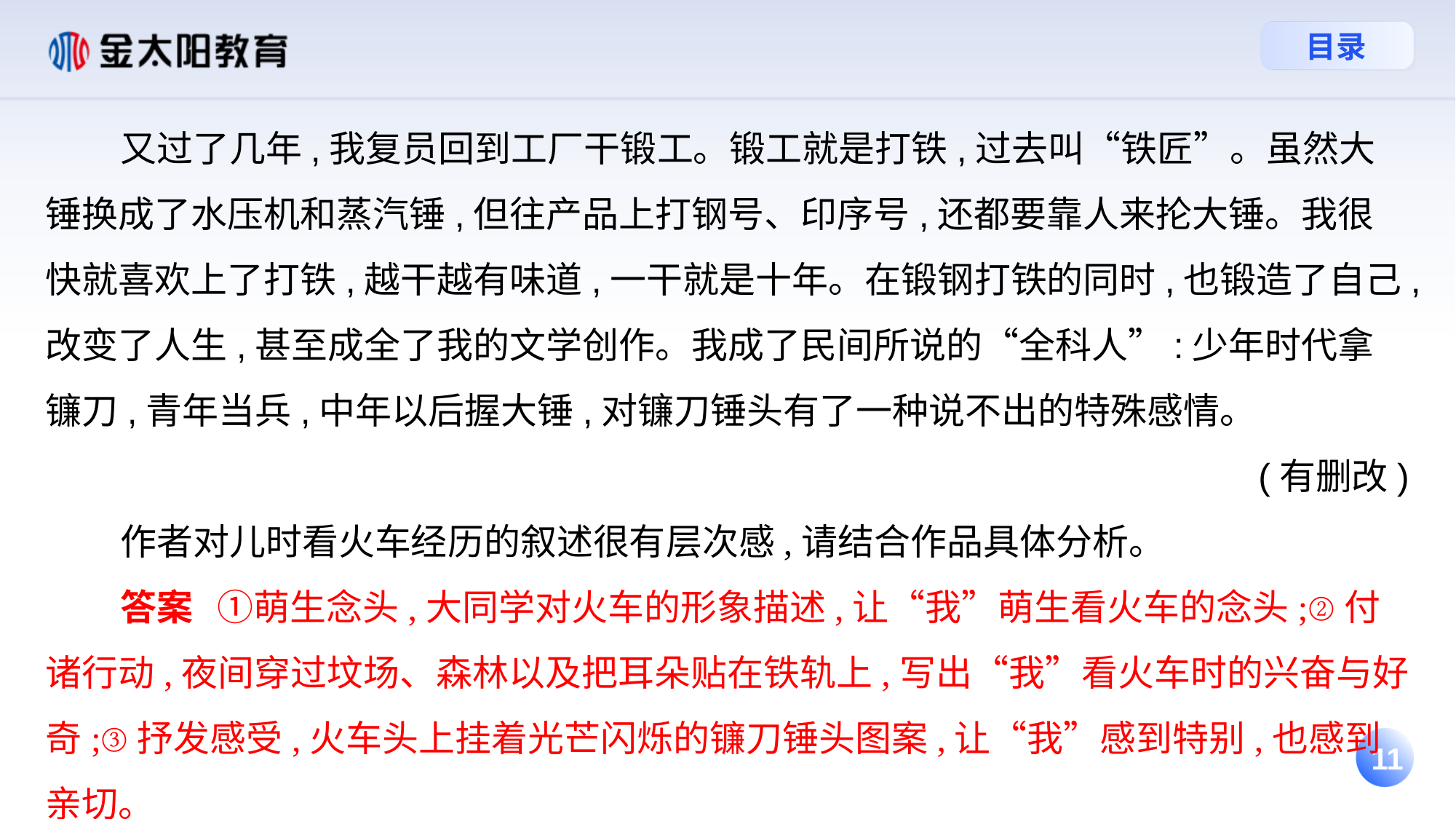

又过了几年,我复员回到工厂干锻工。锻工就是打铁,过去叫“铁匠”。虽然大锤换成了水压机和蒸汽锤,但往产品上打钢号、印序号,还都要靠人来抡大锤。我很快就喜欢上了打铁,越干越有味道,一干就是十年。在锻钢打铁的同时,也锻造了自己,改变了人生,甚至成全了我的文学创作。我成了民间所说的“全科人”:少年时代拿镰刀,青年当兵,中年以后握大锤,对镰刀锤头有了一种说不出的特殊感情。
(有删改)
        作者对儿时看火车经历的叙述很有层次感,请结合作品具体分析。
        答案   ①萌生念头,大同学对火车的形象描述,让“我”萌生看火车的念头;②付诸行动,夜间穿过坟场、森林以及把耳朵贴在铁轨上,写出“我”看火车时的兴奋与好奇;③抒发感受,火车头上挂着光芒闪烁的镰刀锤头图案,让“我”感到特别,也感到亲切。